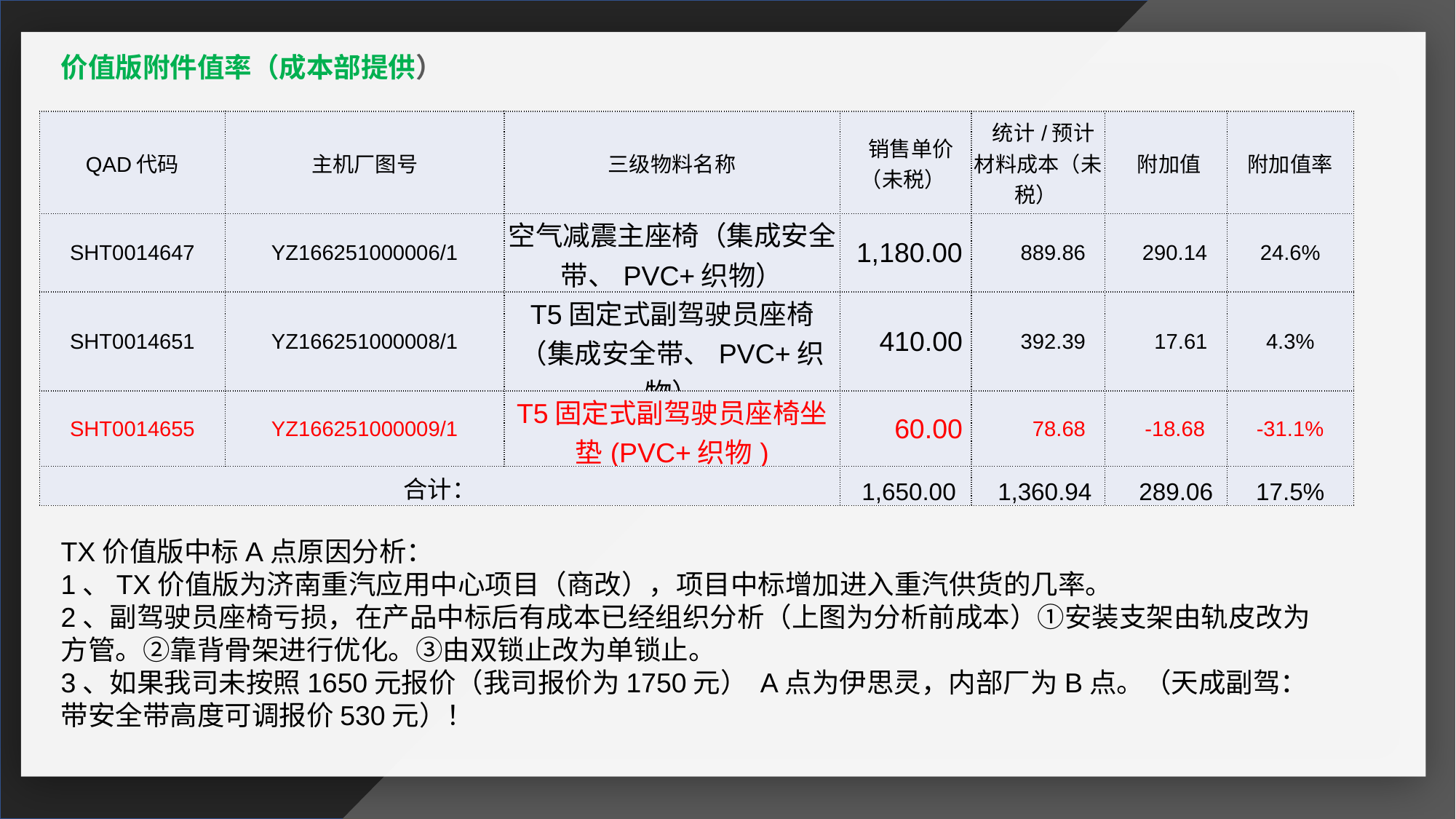

价值版附件值率（成本部提供）
| QAD代码 | 主机厂图号 | 三级物料名称 | 销售单价（未税） | 统计/预计材料成本（未税） | 附加值 | 附加值率 |
| --- | --- | --- | --- | --- | --- | --- |
| SHT0014647 | YZ166251000006/1 | 空气减震主座椅（集成安全带、PVC+织物） | 1,180.00 | 889.86 | 290.14 | 24.6% |
| SHT0014651 | YZ166251000008/1 | T5固定式副驾驶员座椅（集成安全带、PVC+织物） | 410.00 | 392.39 | 17.61 | 4.3% |
| SHT0014655 | YZ166251000009/1 | T5固定式副驾驶员座椅坐垫(PVC+织物) | 60.00 | 78.68 | -18.68 | -31.1% |
| 合计： |  |  | 1,650.00 | 1,360.94 | 289.06 | 17.5% |
感谢您下载包图网平台上提供的PPT作品，为了您和包图网以及原创作者的利益，请勿复制、传播、销售，否则将承担法律责任！包图网将对作品进行维权，按照传播下载次数进行十倍的索取赔偿！
ibaotu.com
感谢您下载包图网平台上提供的PPT作品，为了您和包图网以及原创作者的利益，请勿复制、传播、销售，否则将承担法律责任！包图网将对作品进行维权，按照传播下载次数进行十倍的索取赔偿！
ibaotu.com
TX价值版中标A点原因分析：
1、TX价值版为济南重汽应用中心项目（商改），项目中标增加进入重汽供货的几率。
2、副驾驶员座椅亏损，在产品中标后有成本已经组织分析（上图为分析前成本）①安装支架由轨皮改为方管。②靠背骨架进行优化。③由双锁止改为单锁止。
3、如果我司未按照1650元报价（我司报价为1750元） A点为伊思灵，内部厂为B点。（天成副驾：带安全带高度可调报价530元）！